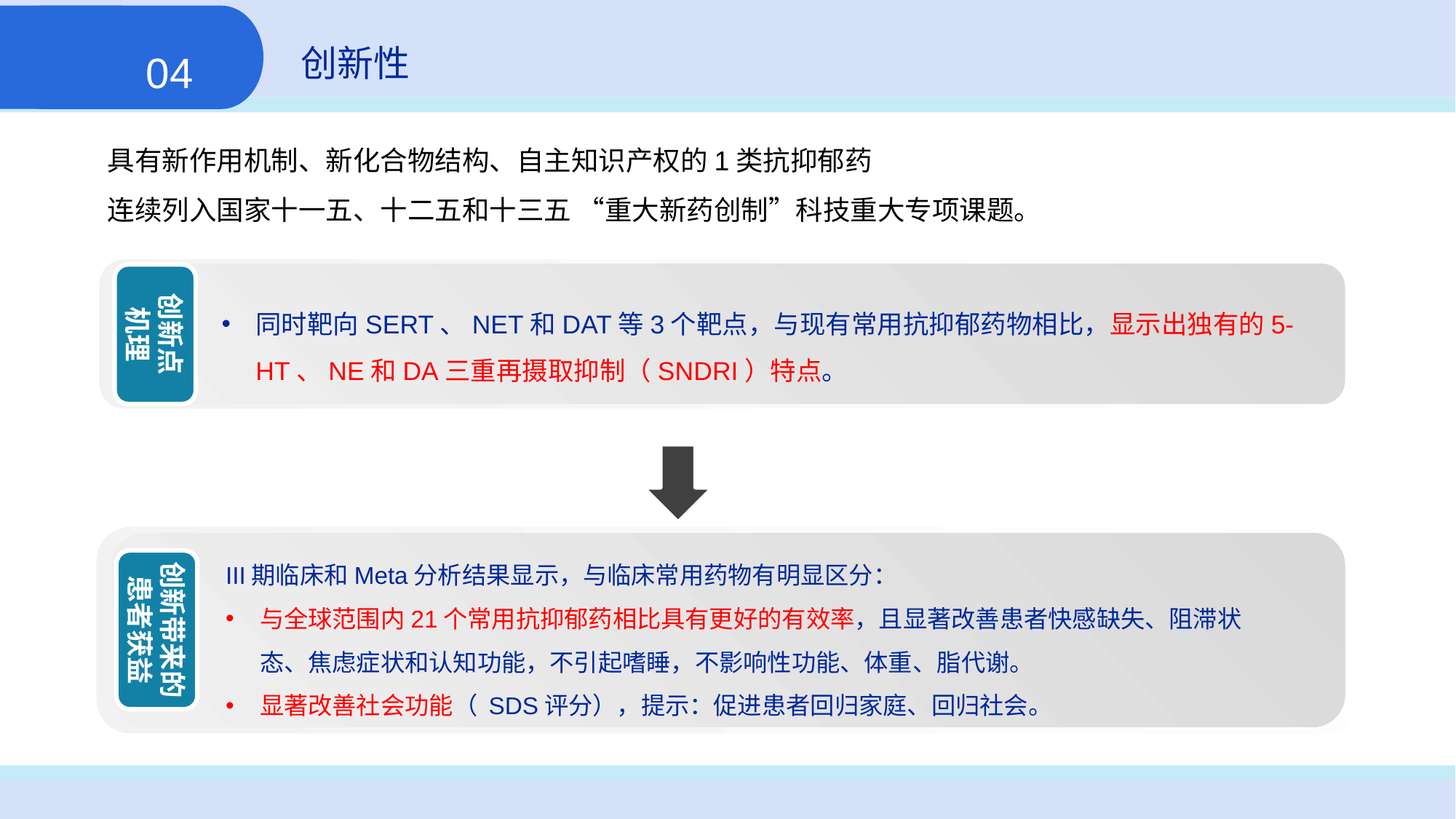

创新性
04

具有新作用机制、新化合物结构、自主知识产权的1类抗抑郁药
连续列入国家十一五、十二五和十三五 “重大新药创制”科技重大专项课题。

创新点
机理
同时靶向SERT、NET和DAT等3个靶点，与现有常用抗抑郁药物相比，显示出独有的5-HT、NE和DA三重再摄取抑制（SNDRI）特点。

III期临床和Meta分析结果显示，与临床常用药物有明显区分：
与全球范围内21个常用抗抑郁药相比具有更好的有效率，且显著改善患者快感缺失、阻滞状态、焦虑症状和认知功能，不引起嗜睡，不影响性功能、体重、脂代谢。
显著改善社会功能（ SDS评分），提示：促进患者回归家庭、回归社会。
创新带来的
患者获益